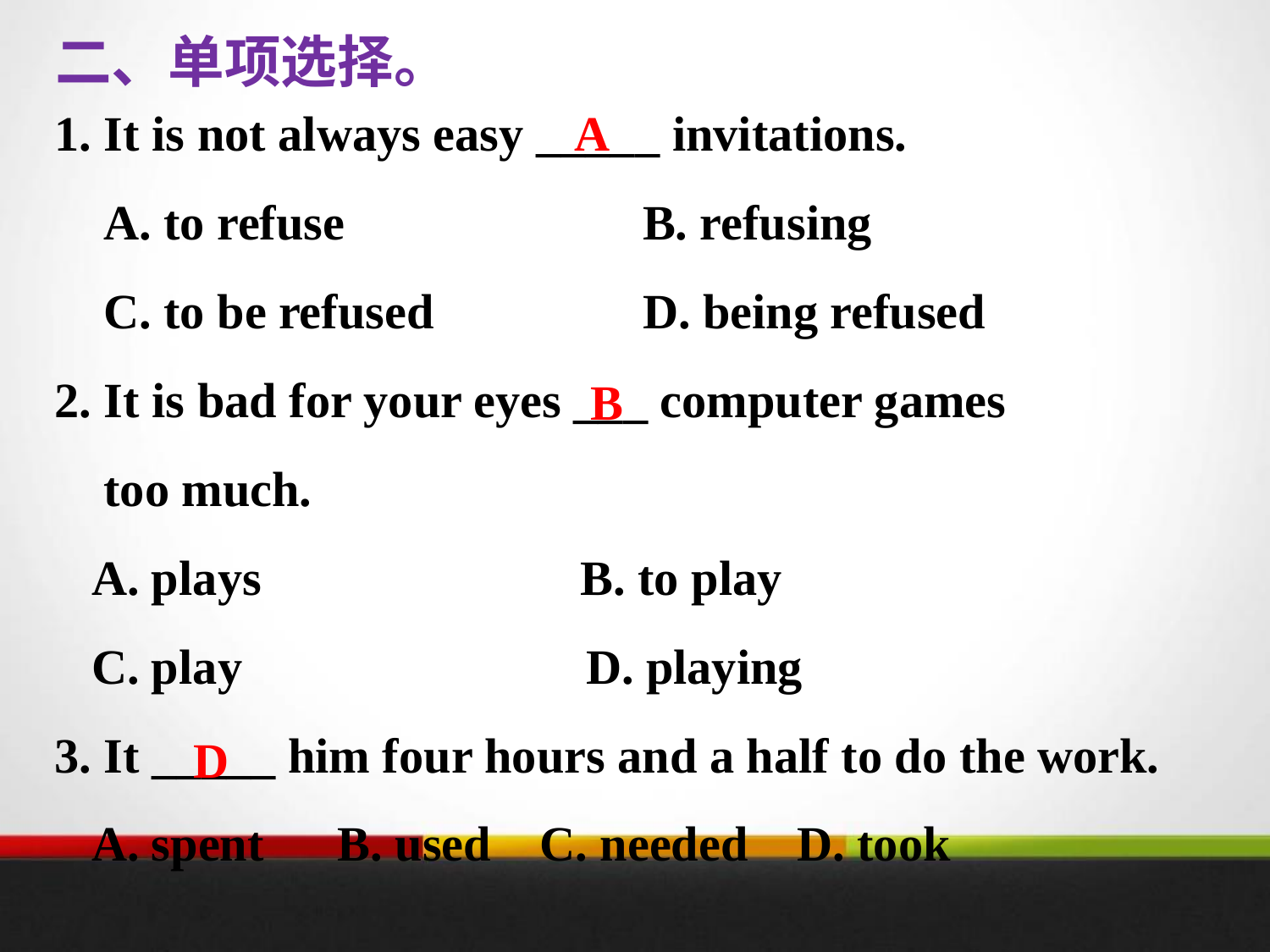

二、单项选择。

A
1. It is not always easy _____ invitations.
    A. to refuse   	             B. refusing
    C. to be refused	             D. being refused
2. It is bad for your eyes ___ computer games
    too much.
   A. plays                          B. to play
   C. play                            D. playing
3. It _____ him four hours and a half to do the work.
   A. spent      B. used    C. needed    D. took
B
D